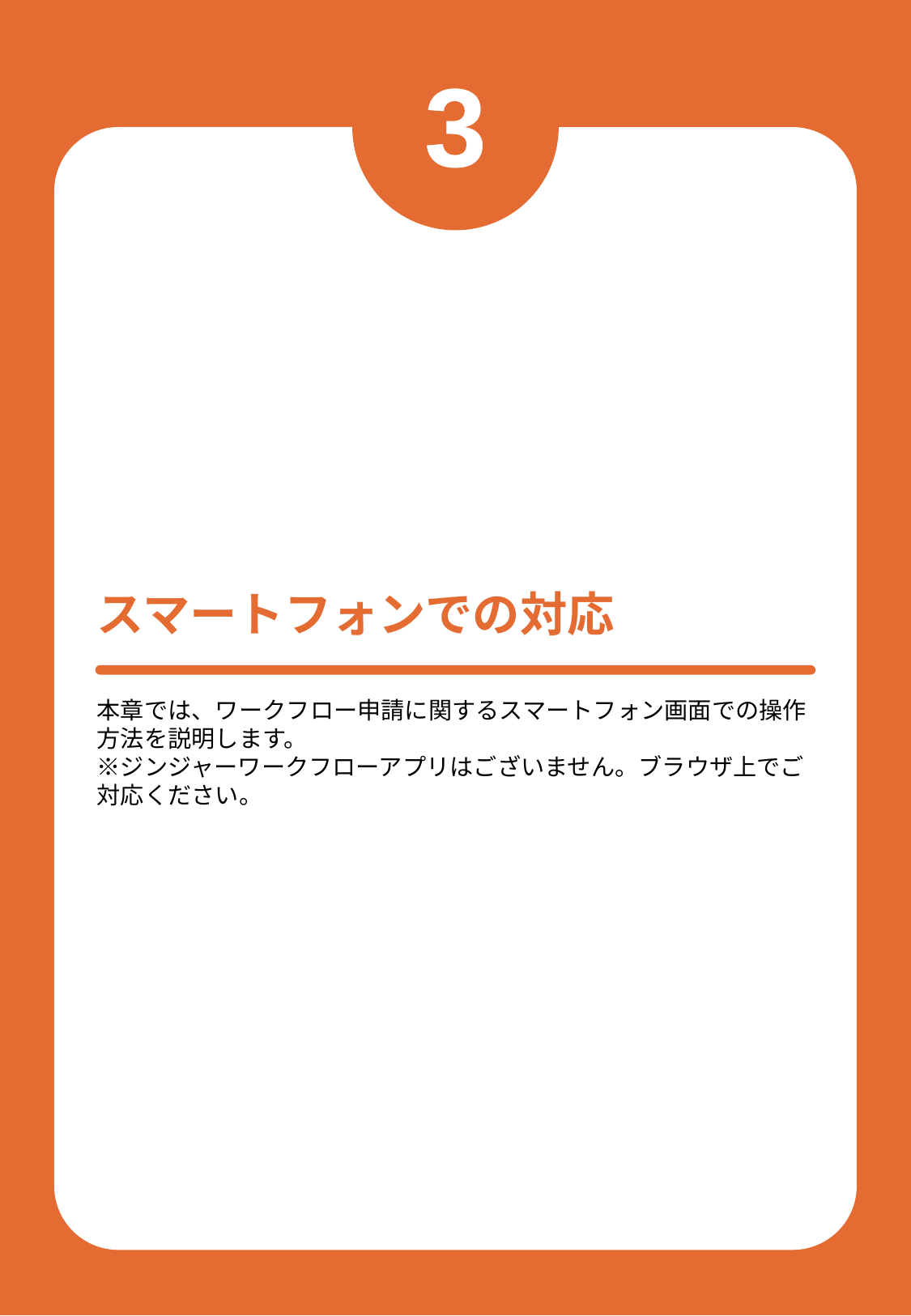

3

スマートフォンでの対応

本章では、ワークフロー申請に関するスマートフォン画面での操作方法を説明します。
※ジンジャーワークフローアプリはございません。ブラウザ上でご対応ください。